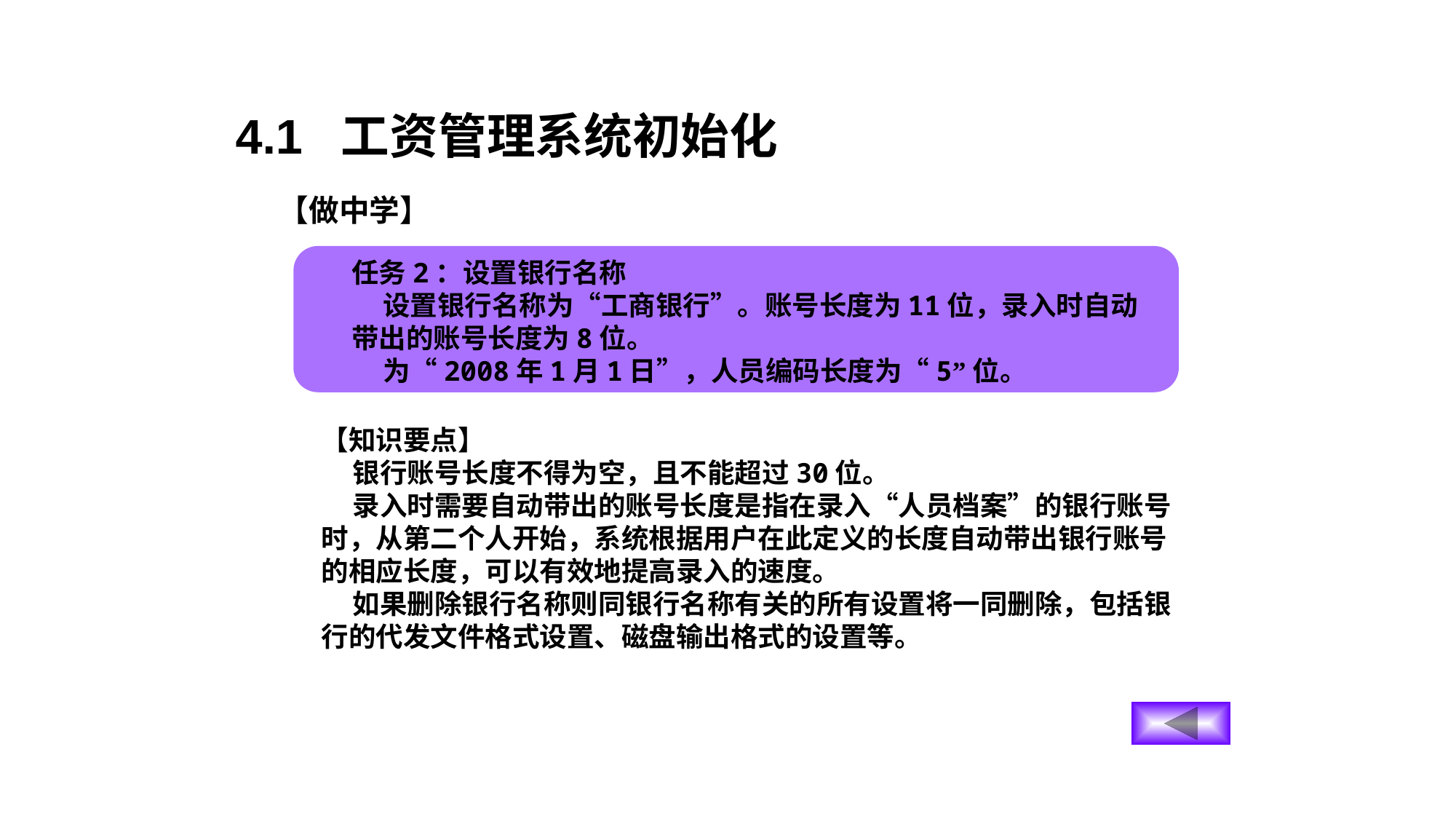

4.1  工资管理系统初始化
【做中学】

任务2：设置银行名称
    设置银行名称为“工商银行”。账号长度为11位，录入时自动带出的账号长度为8位。
    为“2008年1月1日”，人员编码长度为“5”位。
【知识要点】
    银行账号长度不得为空，且不能超过30位。
    录入时需要自动带出的账号长度是指在录入“人员档案”的银行账号时，从第二个人开始，系统根据用户在此定义的长度自动带出银行账号的相应长度，可以有效地提高录入的速度。
    如果删除银行名称则同银行名称有关的所有设置将一同删除，包括银行的代发文件格式设置、磁盘输出格式的设置等。